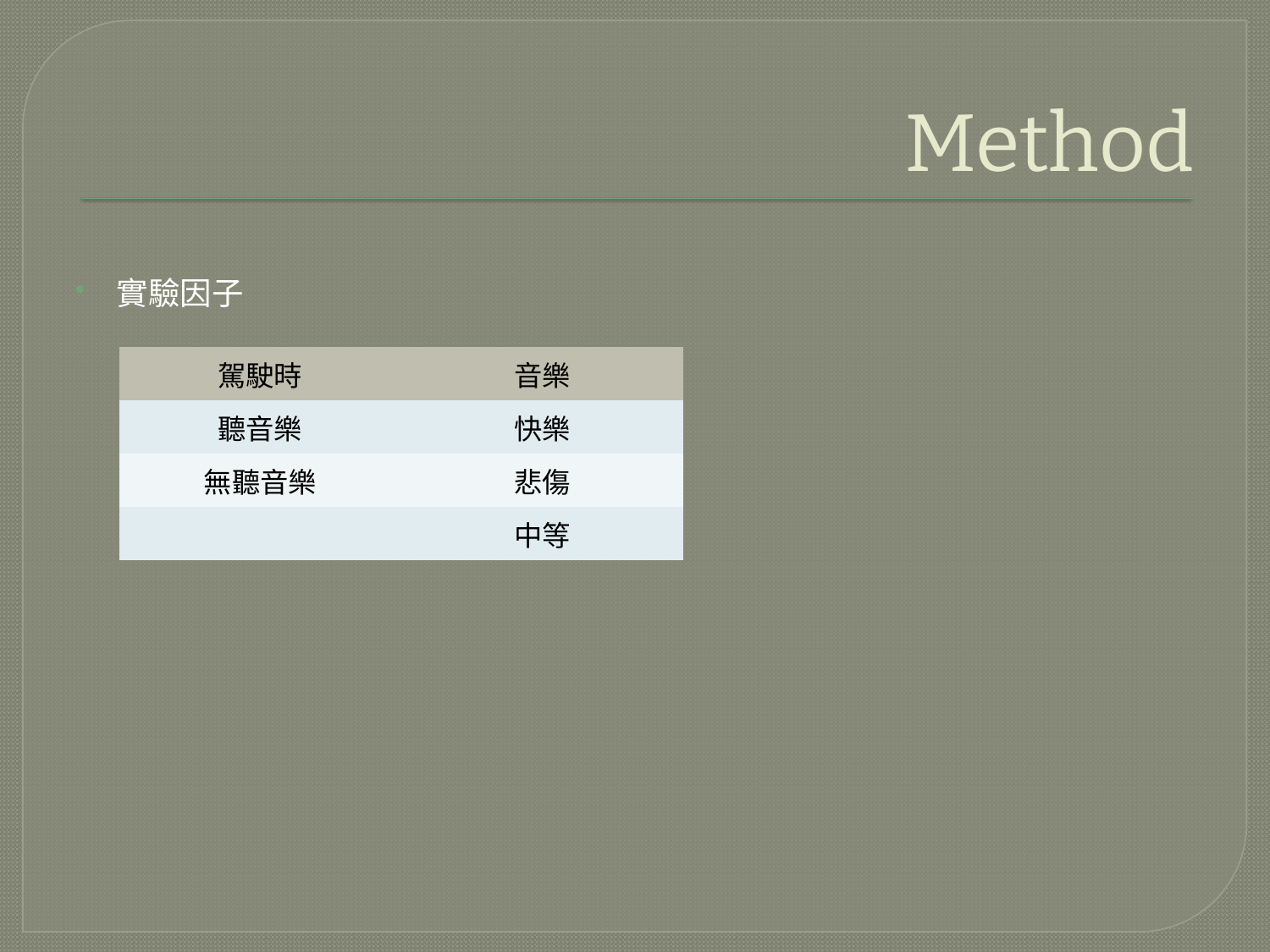

# Method

實驗因子

| 駕駛時 | 音樂 |
| --- | --- |
| 聽音樂 | 快樂 |
| 無聽音樂 | 悲傷 |
|  | 中等 |